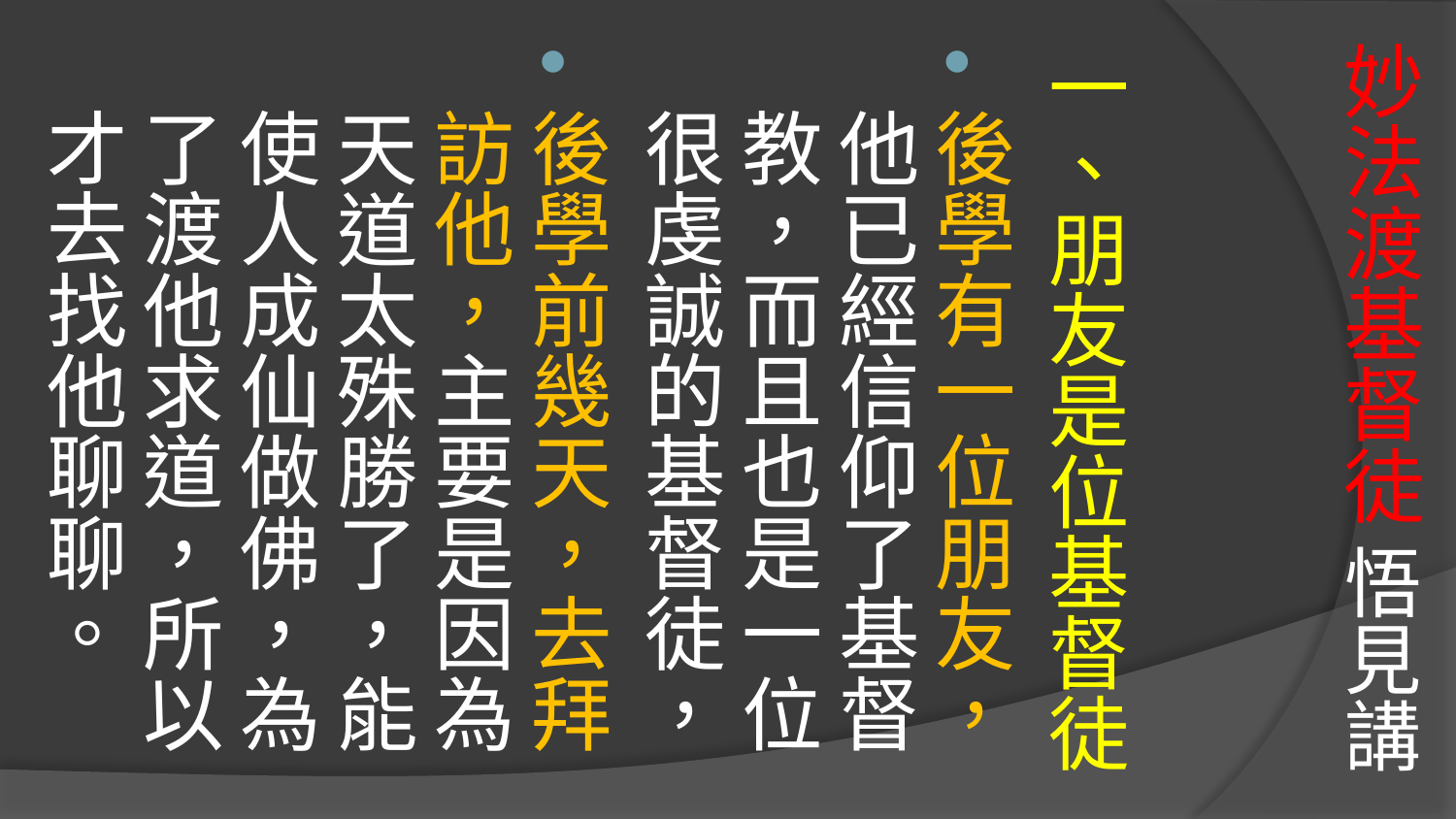

# 妙法渡基督徒 悟見講
一、朋友是位基督徒
後學有一位朋友，他已經信仰了基督教，而且也是一位很虔誠的基督徒，
後學前幾天，去拜訪他，主要是因為天道太殊勝了，能使人成仙做佛，為了渡他求道，所以才去找他聊聊。